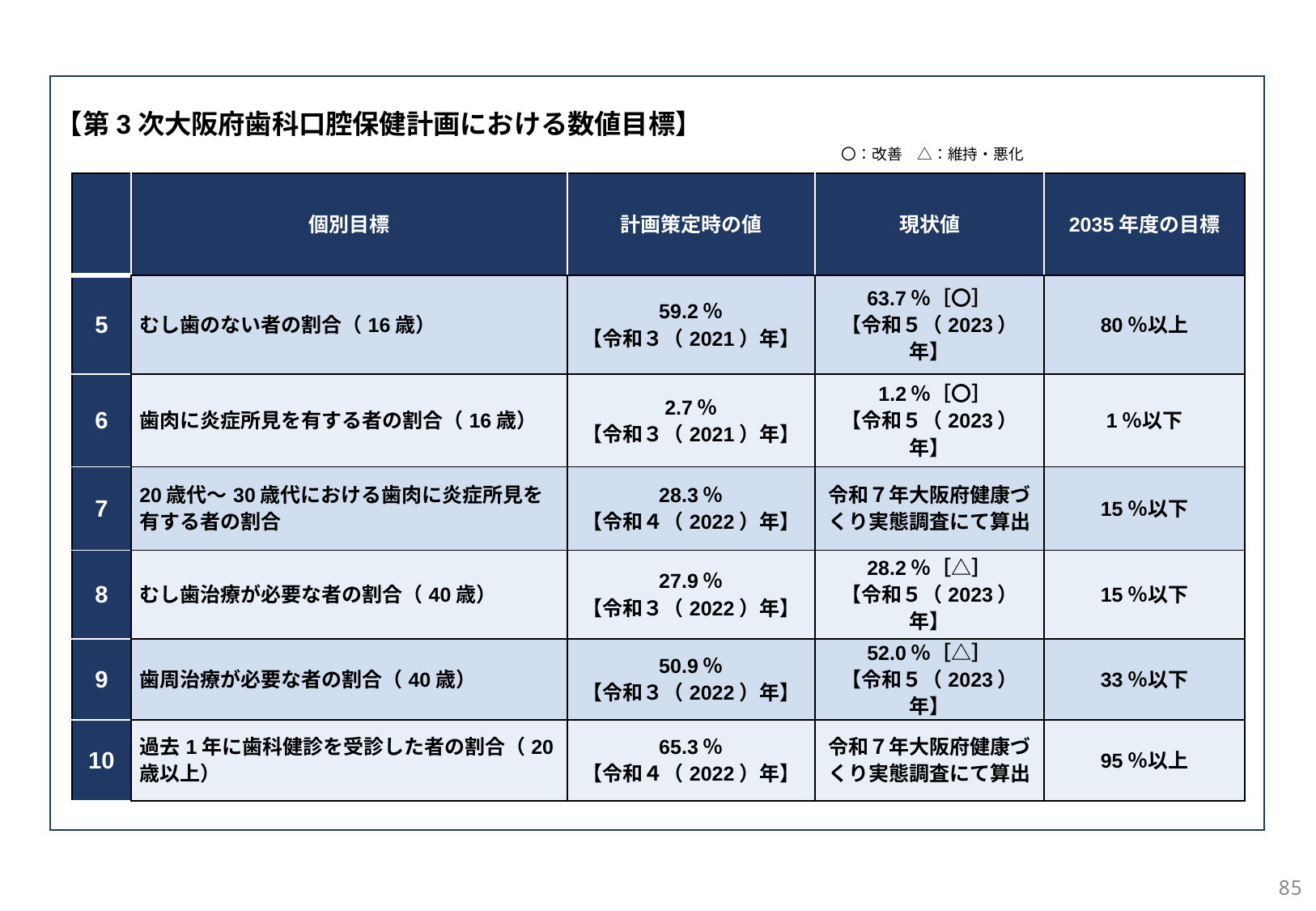

【第3次大阪府歯科口腔保健計画における数値目標】
〇：改善　△：維持・悪化
|  | 個別目標 | 計画策定時の値 | 現状値 | 2035年度の目標 |
| --- | --- | --- | --- | --- |
| 5 | むし歯のない者の割合（16歳） | 59.2％ 【令和３（2021）年】 | 63.7％［〇］ 【令和５（2023）年】 | 80％以上 |
| 6 | 歯肉に炎症所見を有する者の割合（16歳） | 2.7％ 【令和３（2021）年】 | 1.2％［〇］ 【令和５（2023）年】 | 1％以下 |
| 7 | 20歳代〜30歳代における歯肉に炎症所見を有する者の割合 | 28.3％ 【令和４（2022）年】 | 令和７年大阪府健康づくり実態調査にて算出 | 15％以下 |
| 8 | むし歯治療が必要な者の割合（40歳） | 27.9％ 【令和３（2022）年】 | 28.2％［△］ 【令和５（2023）年】 | 15％以下 |
| 9 | 歯周治療が必要な者の割合（40歳） | 50.9％ 【令和３（2022）年】 | 52.0％［△］ 【令和５（2023）年】 | 33％以下 |
| 10 | 過去1年に歯科健診を受診した者の割合（20歳以上） | 65.3％ 【令和４（2022）年】 | 令和７年大阪府健康づくり実態調査にて算出 | 95％以上 |
85